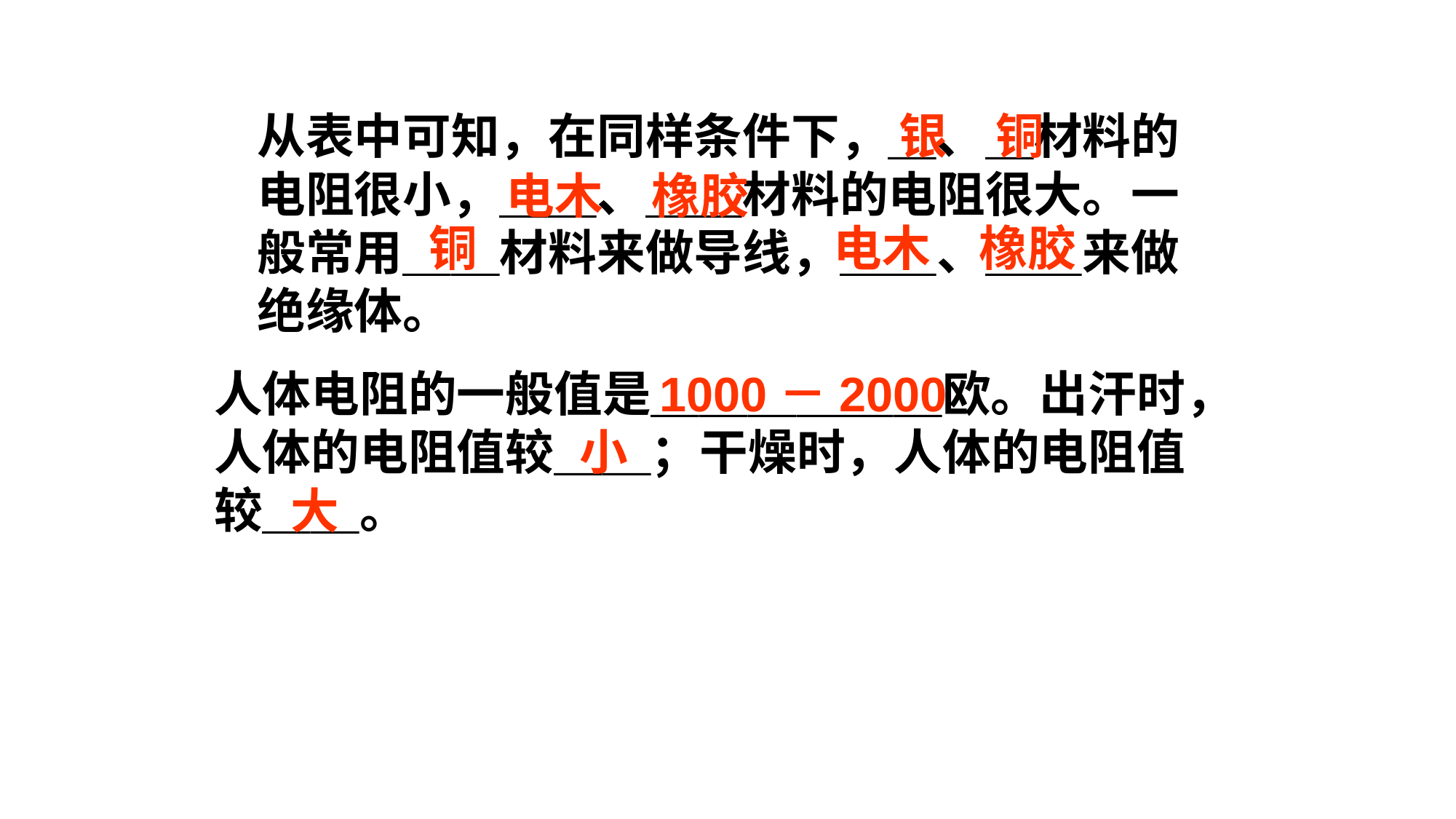

从表中可知，在同样条件下，＿、＿材料的电阻很小，＿＿、＿＿材料的电阻很大。一般常用＿＿材料来做导线，＿＿、＿＿来做绝缘体。
银　铜
电木　橡胶
铜
电木　橡胶
人体电阻的一般值是＿＿＿＿＿＿欧。出汗时，人体的电阻值较＿＿；干燥时，人体的电阻值较＿＿。
1000－2000
小
大